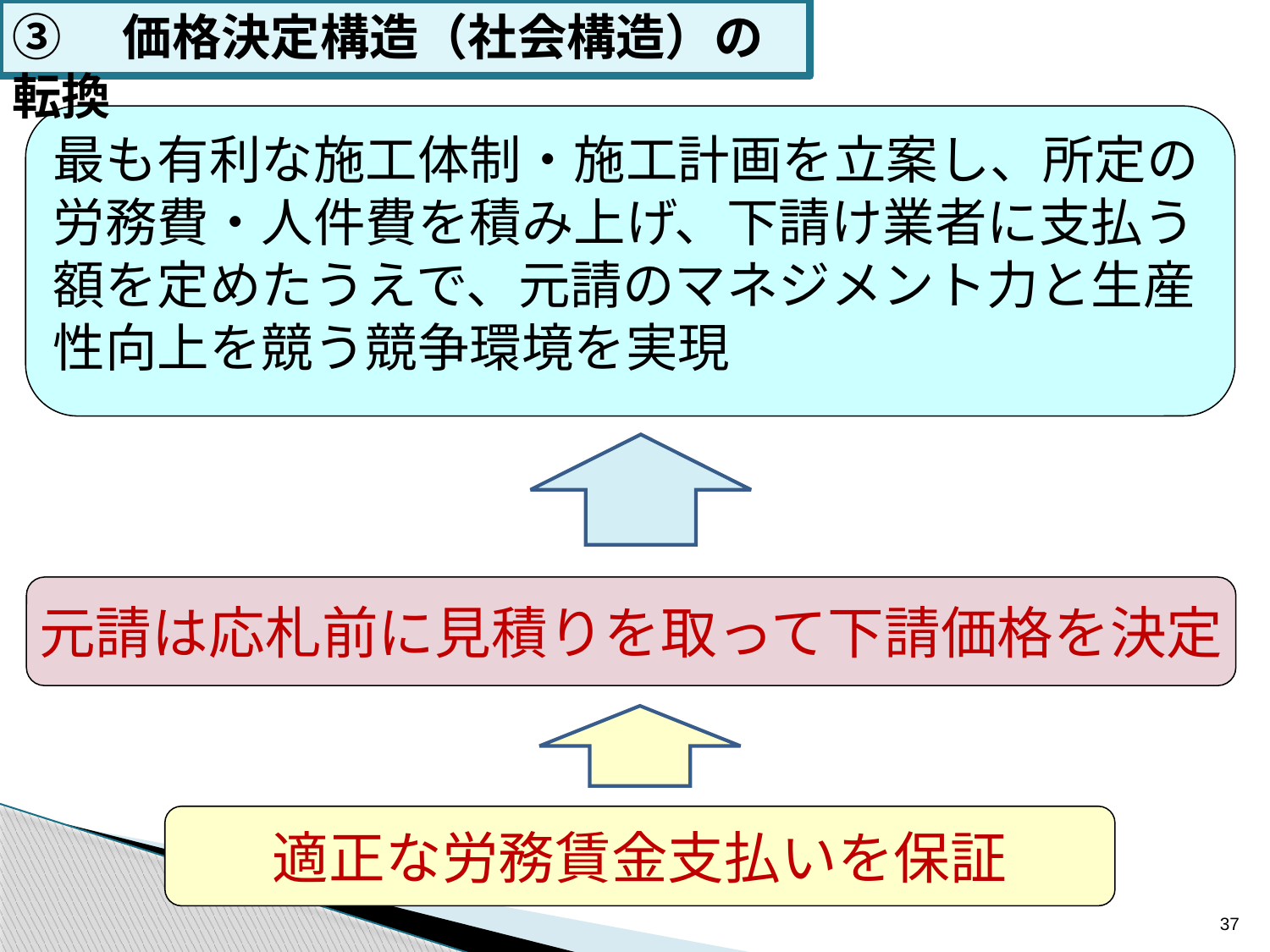

③　価格決定構造（社会構造）の転換
最も有利な施工体制・施工計画を立案し、所定の
労務費・人件費を積み上げ、下請け業者に支払う
額を定めたうえで、元請のマネジメント力と生産
性向上を競う競争環境を実現

元請は応札前に見積りを取って下請価格を決定

適正な労務賃金支払いを保証
37